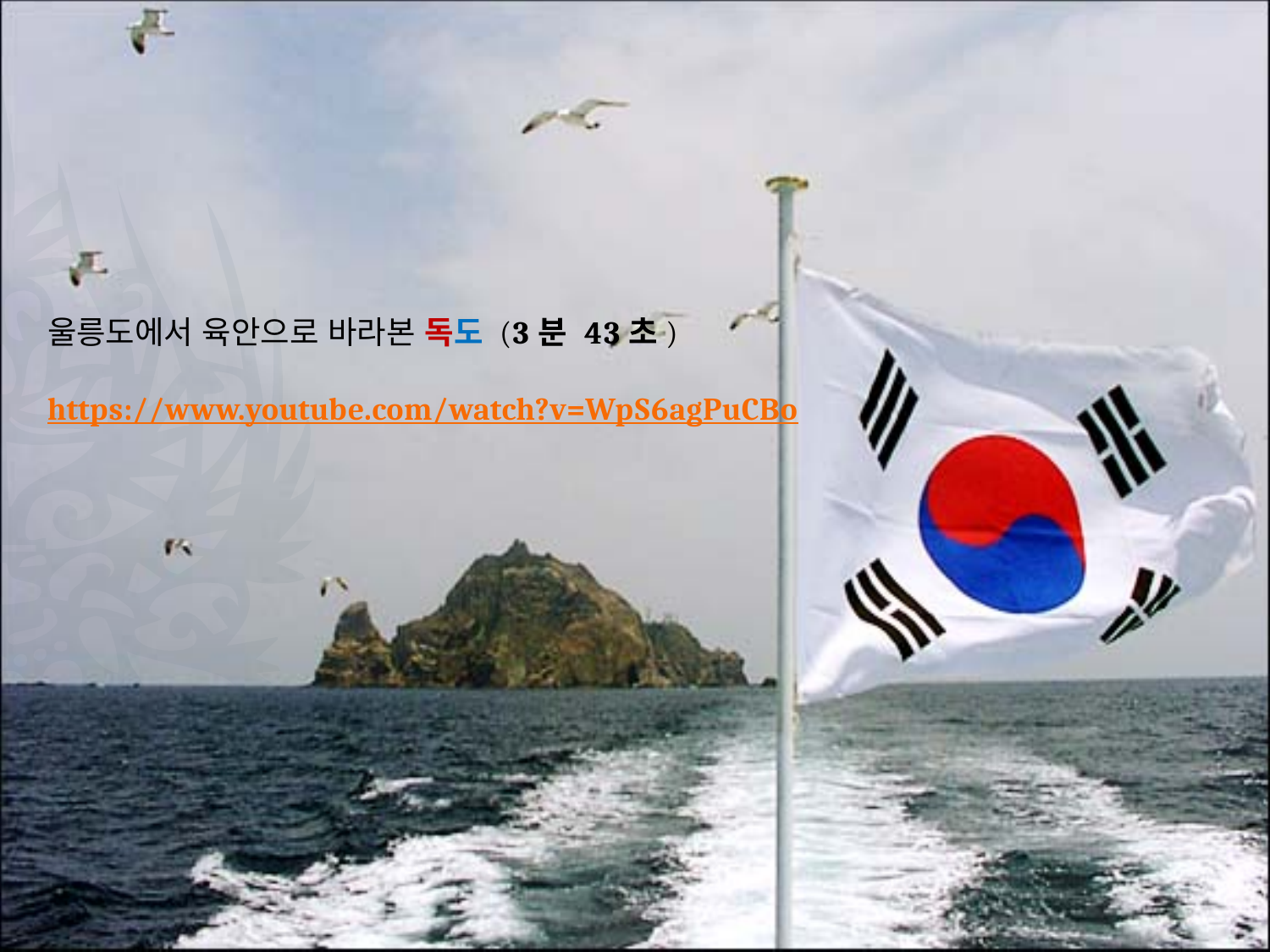

울릉도에서 육안으로 바라본 독도 (3분 43초)

https://www.youtube.com/watch?v=WpS6agPuCBo